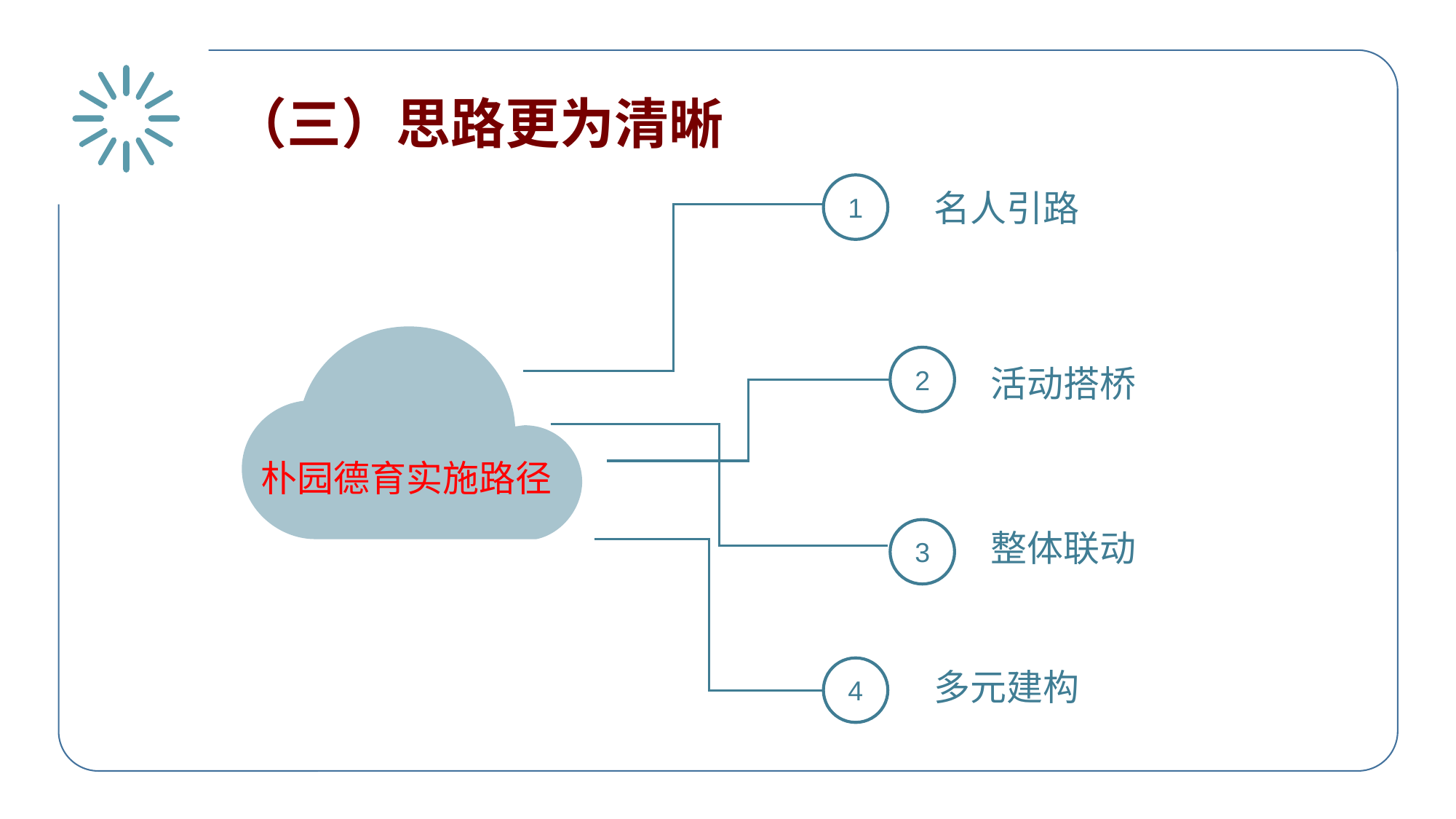

（三）思路更为清晰
1
2
3
4
名人引路

朴园德育实施路径
活动搭桥
整体联动
多元建构